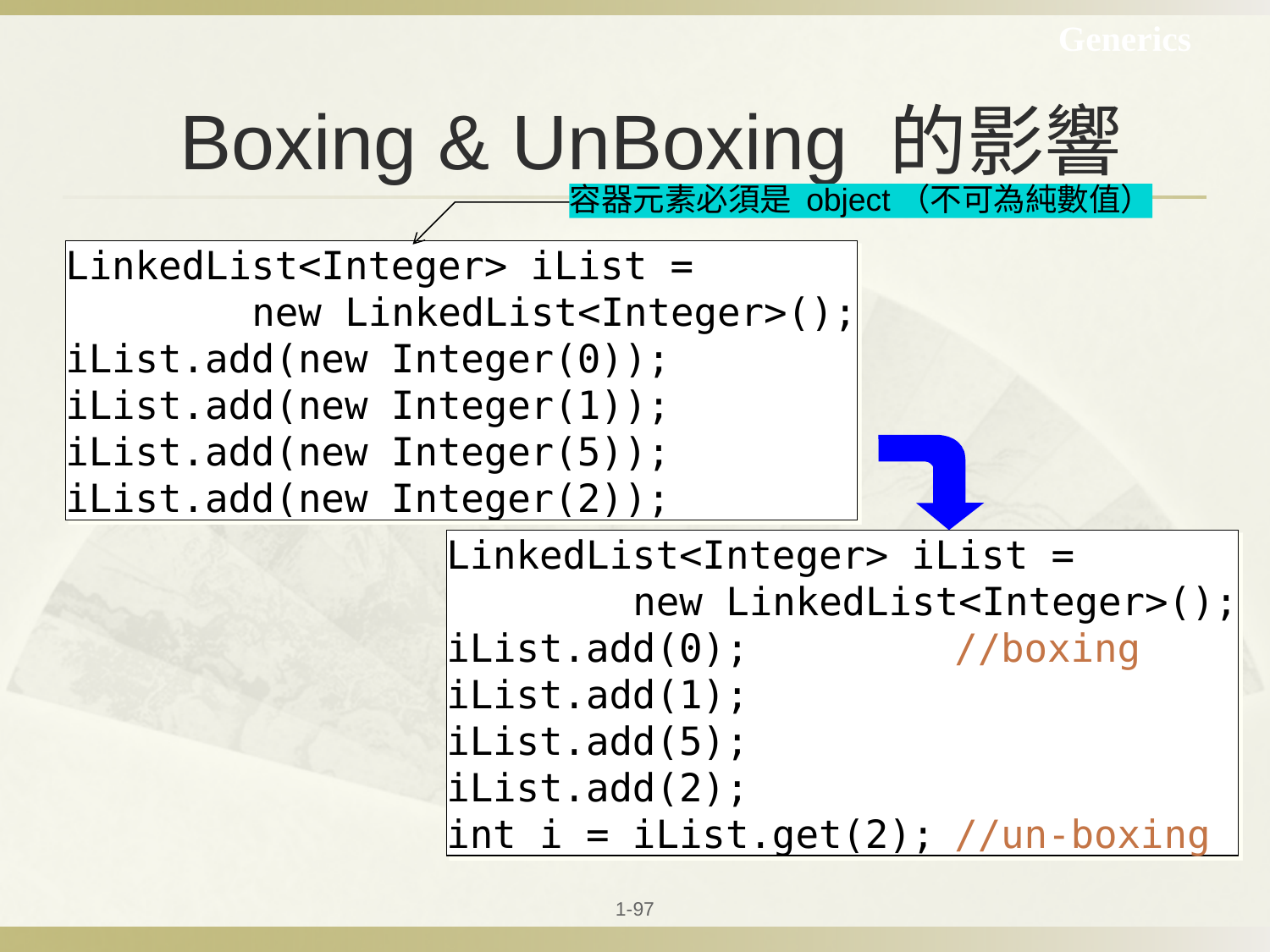

Generics
# Boxing & UnBoxing 的影響
容器元素必須是 object（不可為純數值）

LinkedList<Integer> iList =
        new LinkedList<Integer>();
iList.add(new Integer(0));
iList.add(new Integer(1));
iList.add(new Integer(5));
iList.add(new Integer(2));

LinkedList<Integer> iList =
        new LinkedList<Integer>();
iList.add(0);		//boxing
iList.add(1);
iList.add(5);
iList.add(2);
int i = iList.get(2);	//un-boxing
1-97